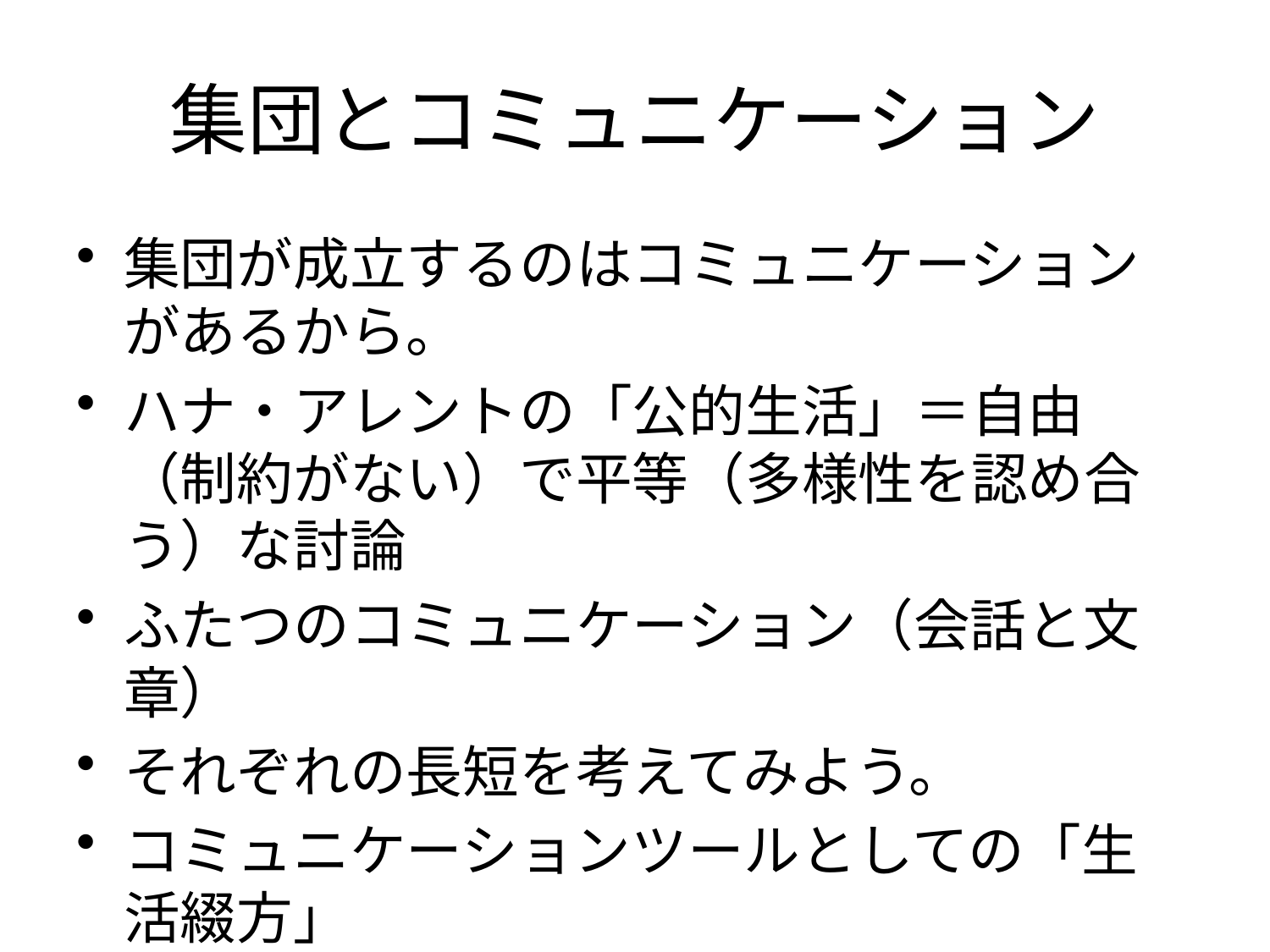

# 集団とコミュニケーション
集団が成立するのはコミュニケーションがあるから。
ハナ・アレントの「公的生活」＝自由（制約がない）で平等（多様性を認め合う）な討論
ふたつのコミュニケーション（会話と文章）
それぞれの長短を考えてみよう。
コミュニケーションツールとしての「生活綴方」